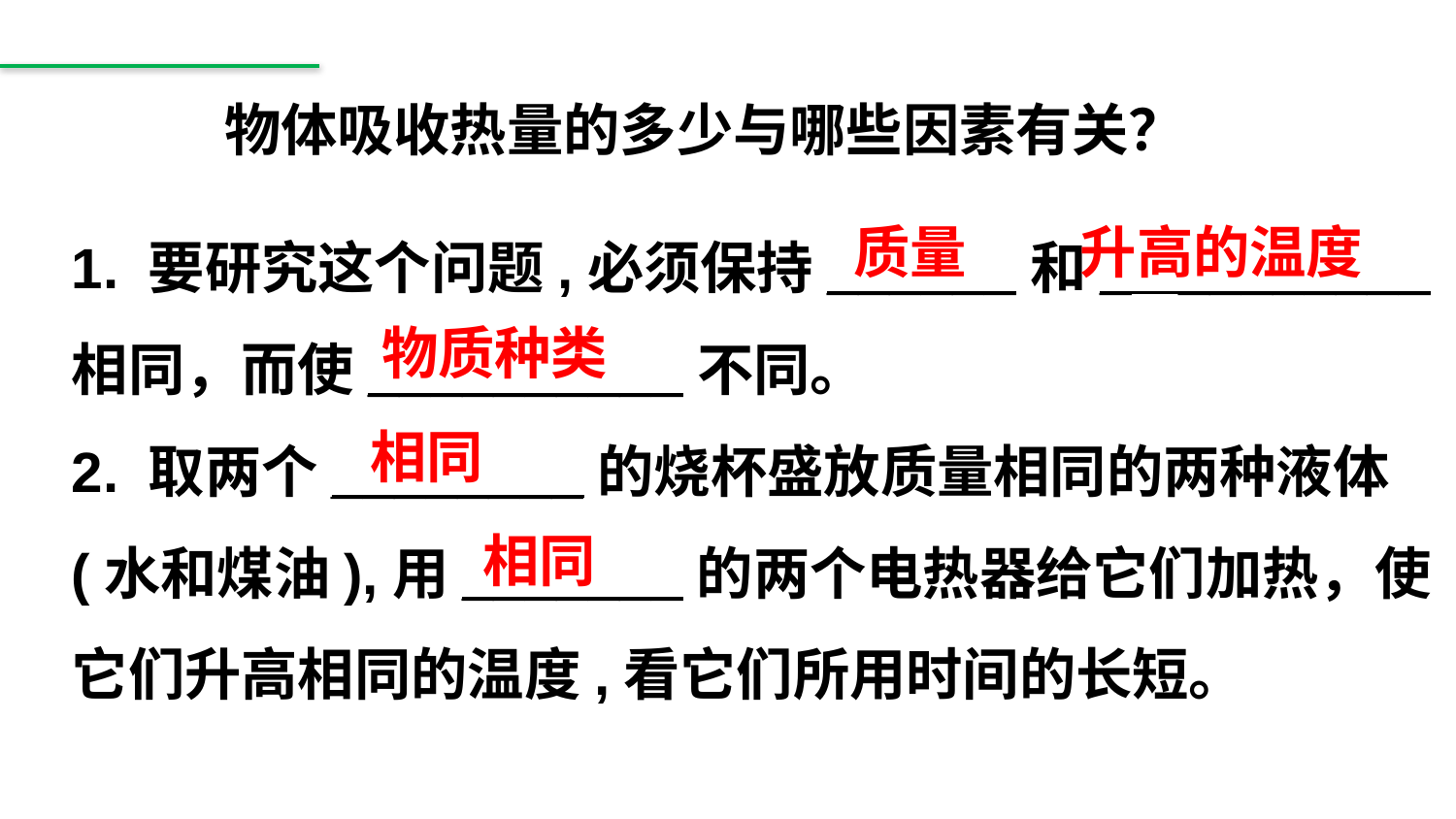

物体吸收热量的多少与哪些因素有关？
1. 要研究这个问题,必须保持______和_   ________相同，而使__________不同。
2. 取两个________的烧杯盛放质量相同的两种液体(水和煤油),用_______的两个电热器给它们加热，使它们升高相同的温度,看它们所用时间的长短。
升高的温度
质量
物质种类
相同
相同